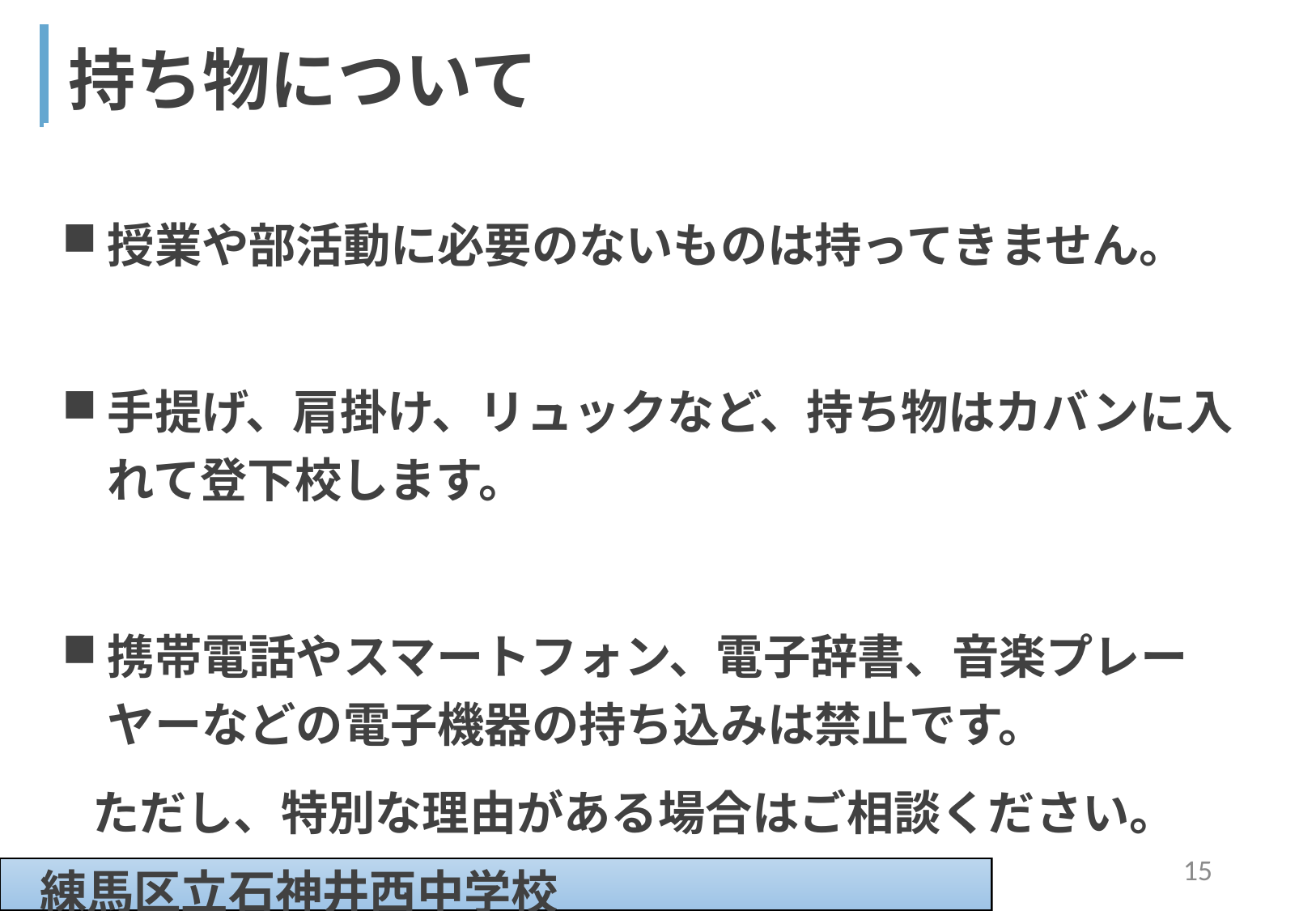

| 持ち物について |
| --- |
|  |
授業や部活動に必要のないものは持ってきません。

手提げ、肩掛け、リュックなど、持ち物はカバンに入れて登下校します。

携帯電話やスマートフォン、電子辞書、音楽プレーヤーなどの電子機器の持ち込みは禁止です。
　ただし、特別な理由がある場合はご相談ください。

15